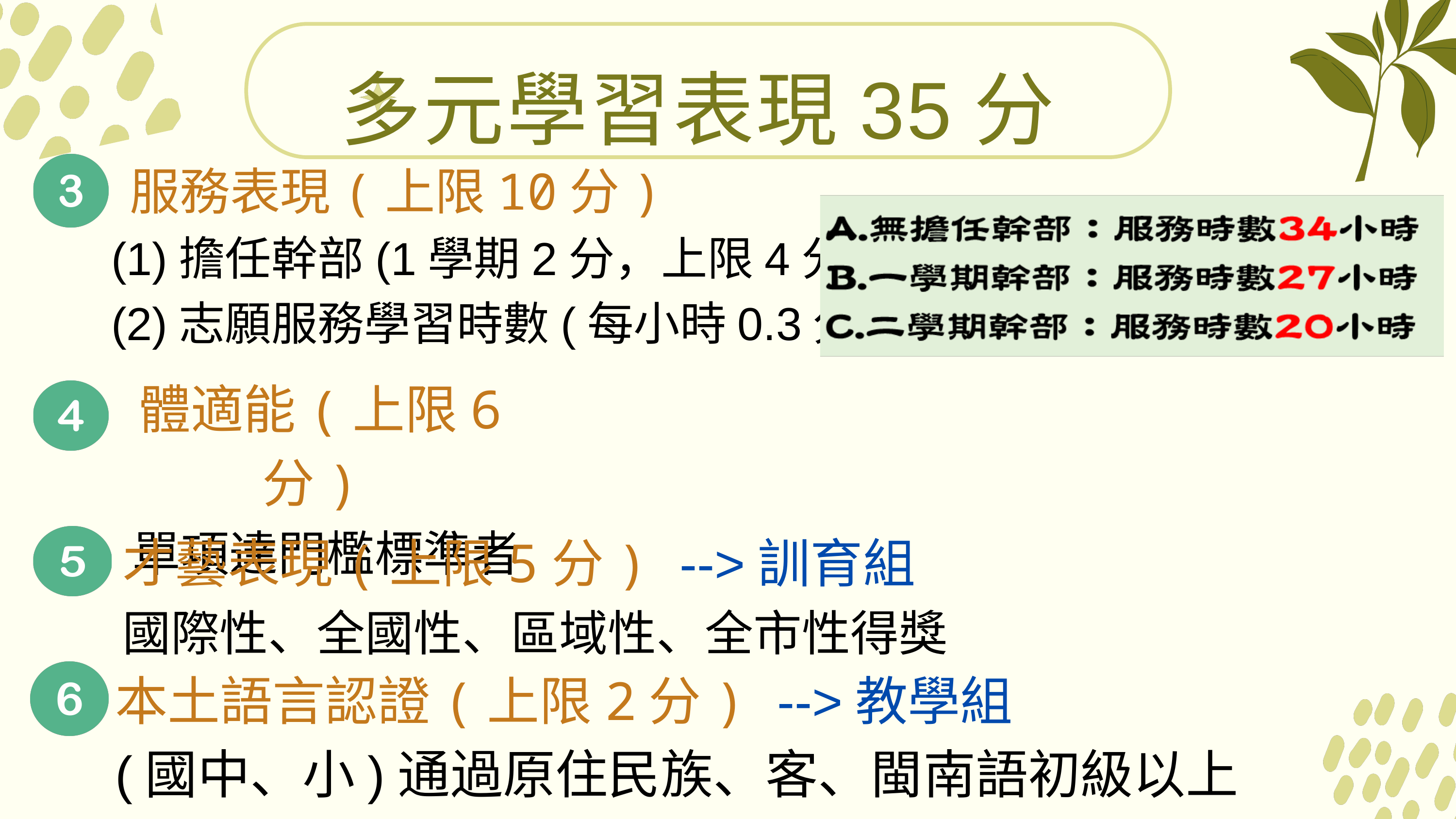

多元學習表現35分

    服務表現(上限10分)
   (1)擔任幹部(1學期2分，上限4分)
   (2)志願服務學習時數(每小時0.3分)

體適能(上限6分)
單項達門檻標準者

才藝表現(上限5分) -->訓育組
國際性、全國性、區域性、全市性得獎

本土語言認證(上限2分) -->教學組
(國中、小)通過原住民族、客、閩南語初級以上